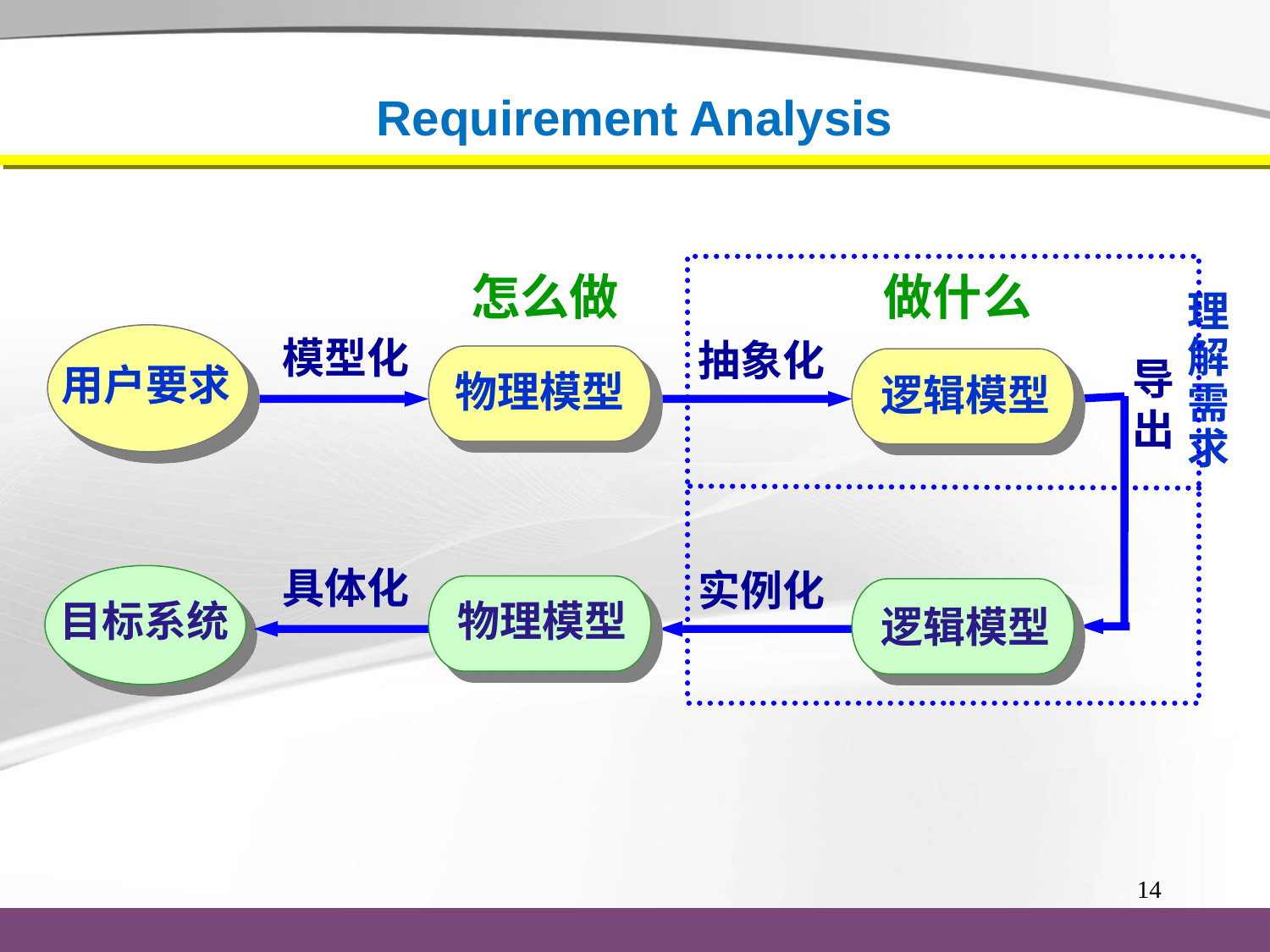

# Requirement Analysis

怎么做
做什么
理
解
需
求

模型化
抽象化

导
出

用户要求
物理模型
逻辑模型

具体化
实例化

目标系统
物理模型
逻辑模型

14